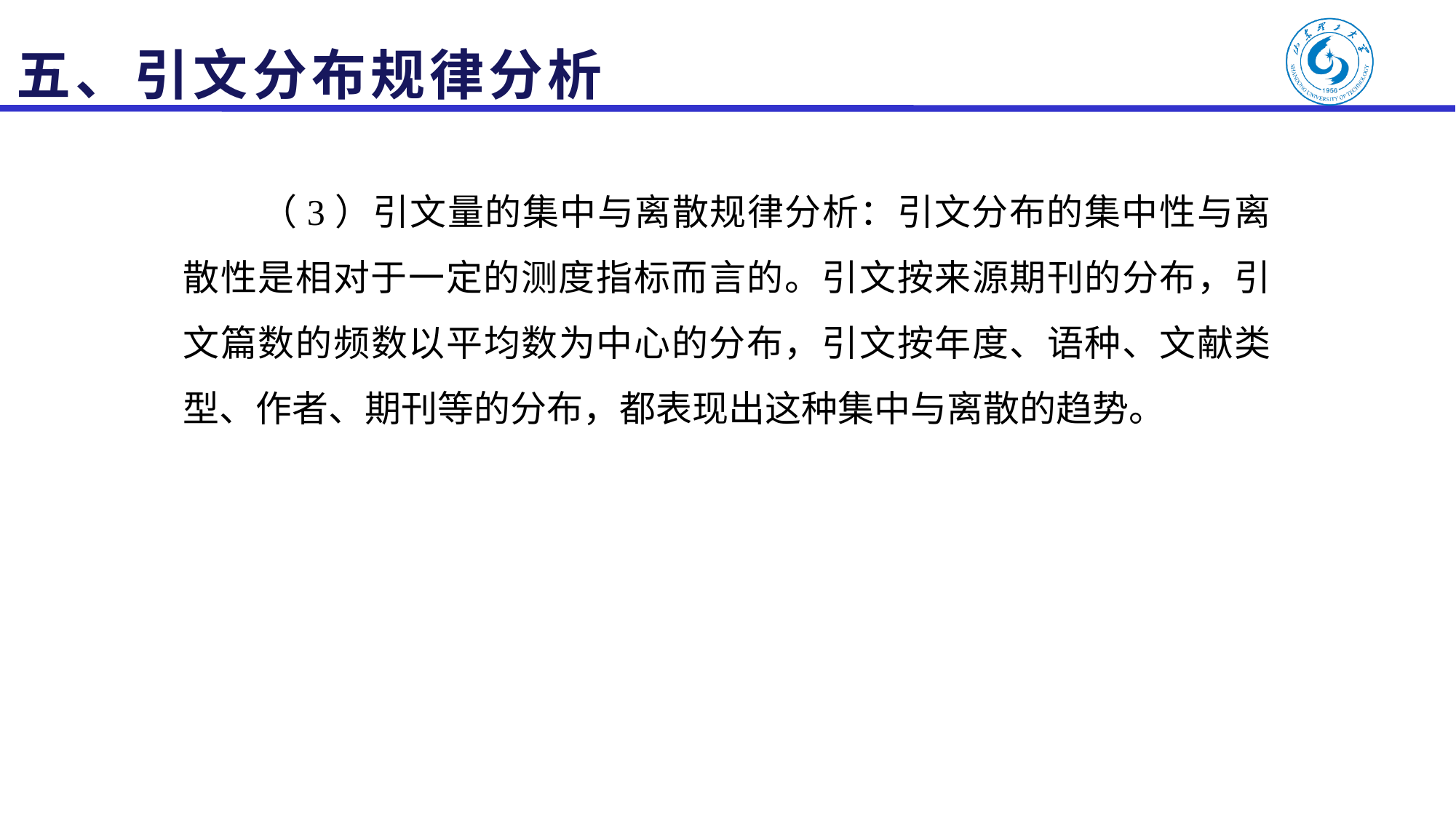

# 五、引文分布规律分析
（3）引文量的集中与离散规律分析：引文分布的集中性与离散性是相对于一定的测度指标而言的。引文按来源期刊的分布，引文篇数的频数以平均数为中心的分布，引文按年度、语种、文献类型、作者、期刊等的分布，都表现出这种集中与离散的趋势。